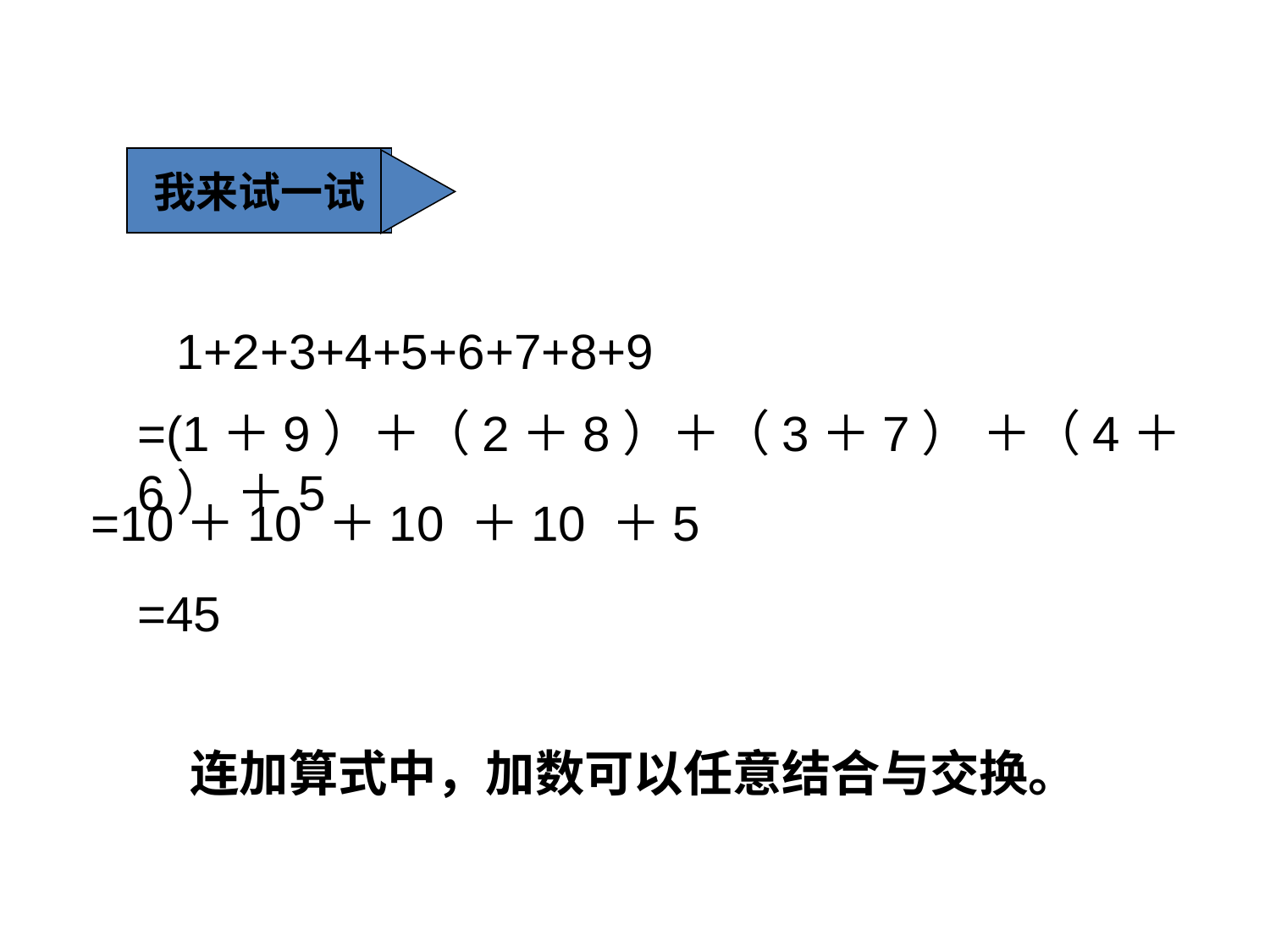

我来试一试

     1+2+3+4+5+6+7+8+9
=(1＋9）＋（2＋8）＋（3＋7） ＋（4＋6） ＋5
=10＋10 ＋10 ＋10 ＋5
=45
连加算式中，加数可以任意结合与交换。